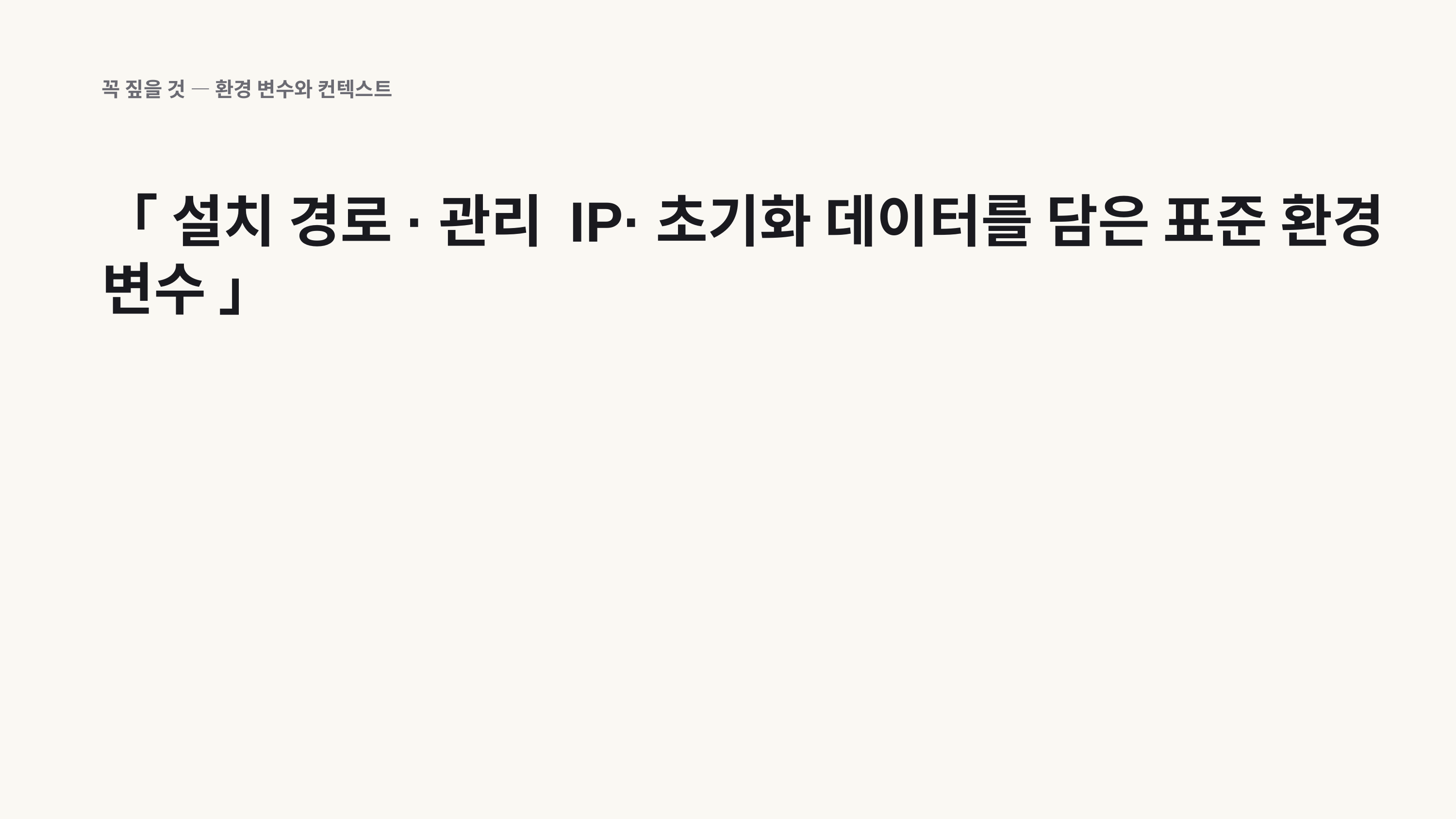

꼭 짚을 것 — 환경 변수와 컨텍스트
「 설치 경로·관리 IP·초기화 데이터를 담은 표준 환경 변수 」